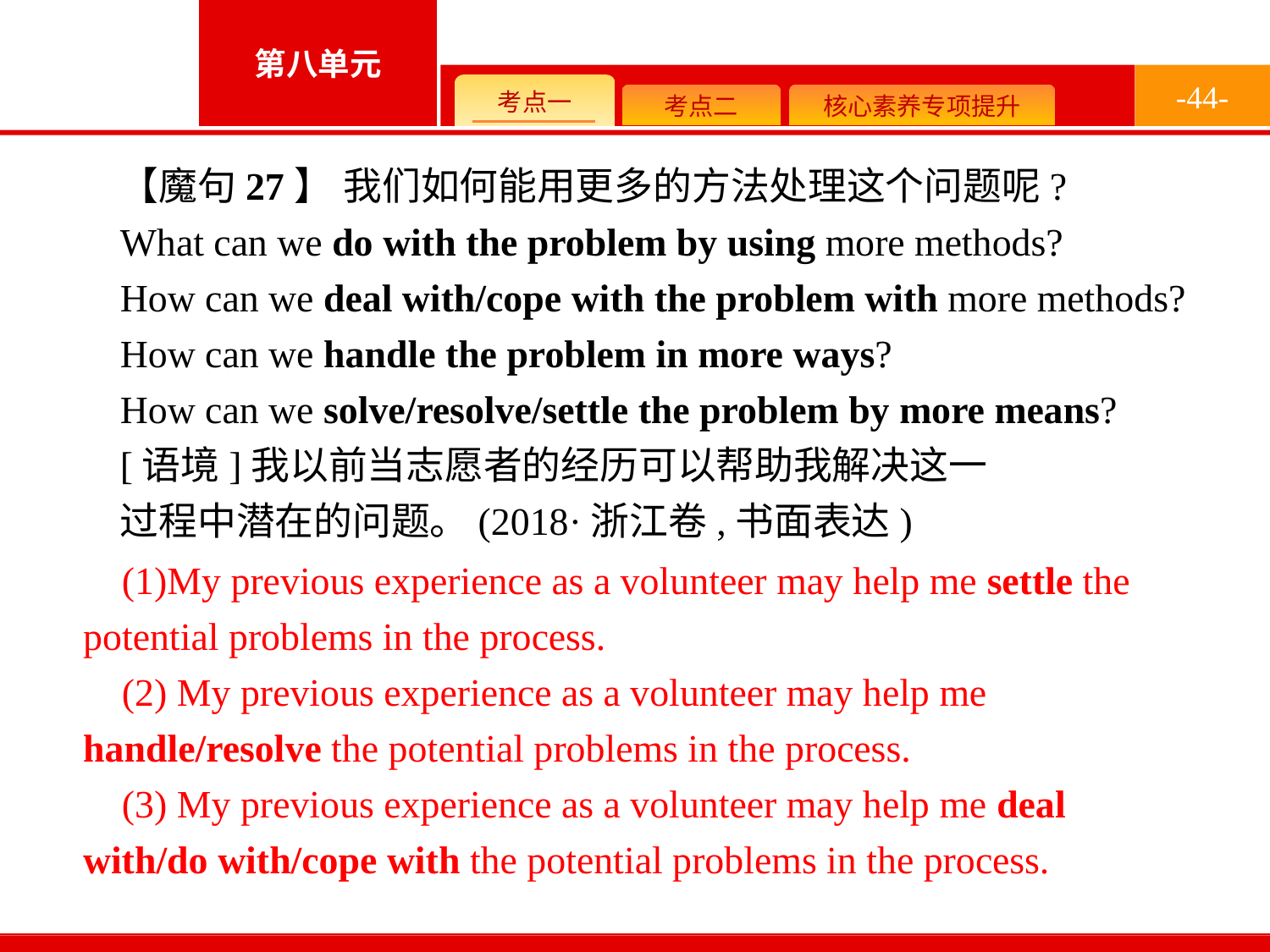

-44-
【魔句27】 我们如何能用更多的方法处理这个问题呢?
What can we do with the problem by using more methods?
How can we deal with/cope with the problem with more methods?
How can we handle the problem in more ways?
How can we solve/resolve/settle the problem by more means?
[语境]我以前当志愿者的经历可以帮助我解决这一
过程中潜在的问题。(2018·浙江卷,书面表达)
(1)My previous experience as a volunteer may help me settle the potential problems in the process.
(2) My previous experience as a volunteer may help me handle/resolve the potential problems in the process.
(3) My previous experience as a volunteer may help me deal with/do with/cope with the potential problems in the process.